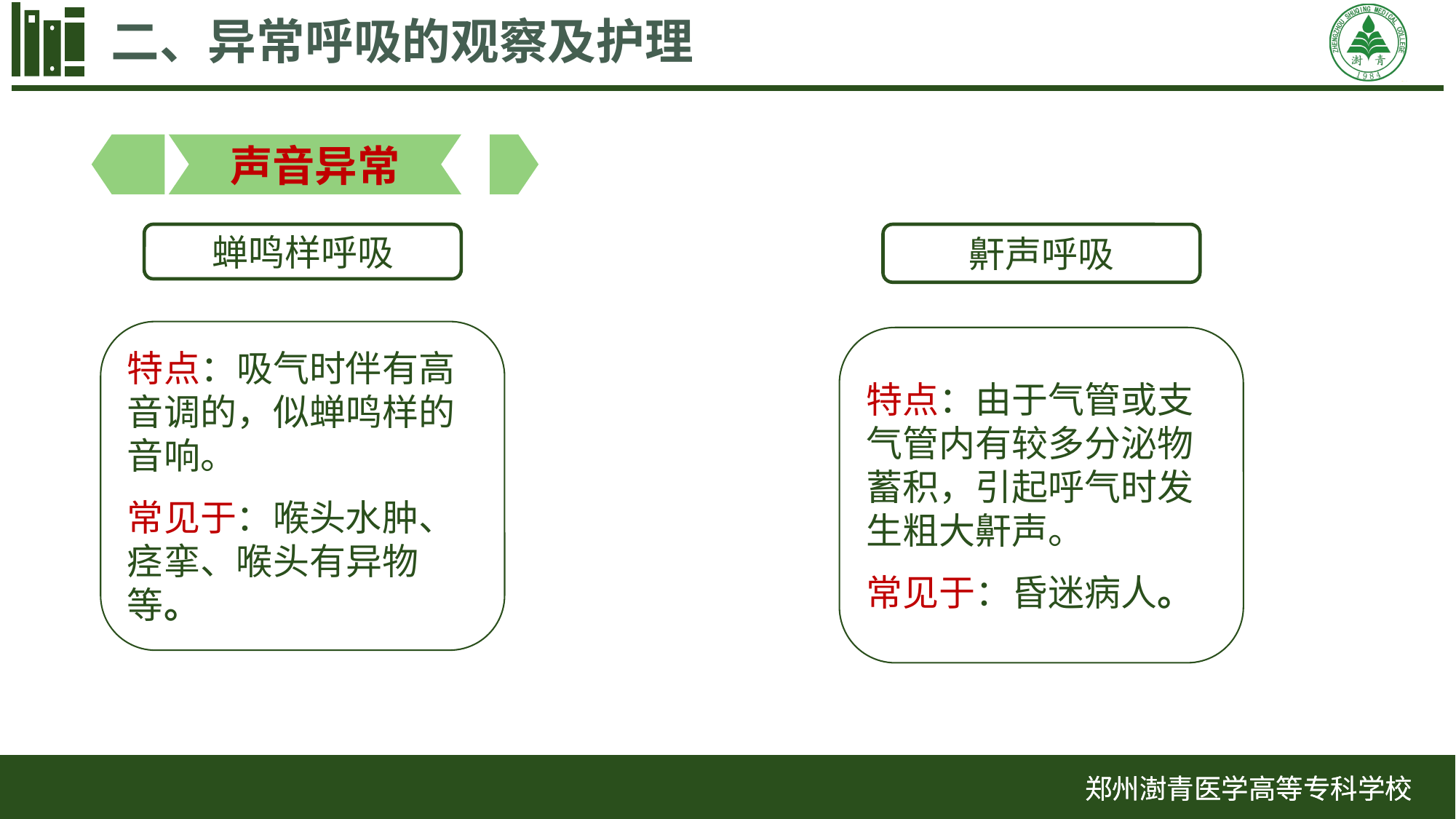

二、异常呼吸的观察及护理
声音异常
蝉鸣样呼吸
特点：吸气时伴有高音调的，似蝉鸣样的音响。

常见于：喉头水肿、痉挛、喉头有异物等。
鼾声呼吸
特点：由于气管或支气管内有较多分泌物蓄积，引起呼气时发生粗大鼾声。

常见于：昏迷病人。